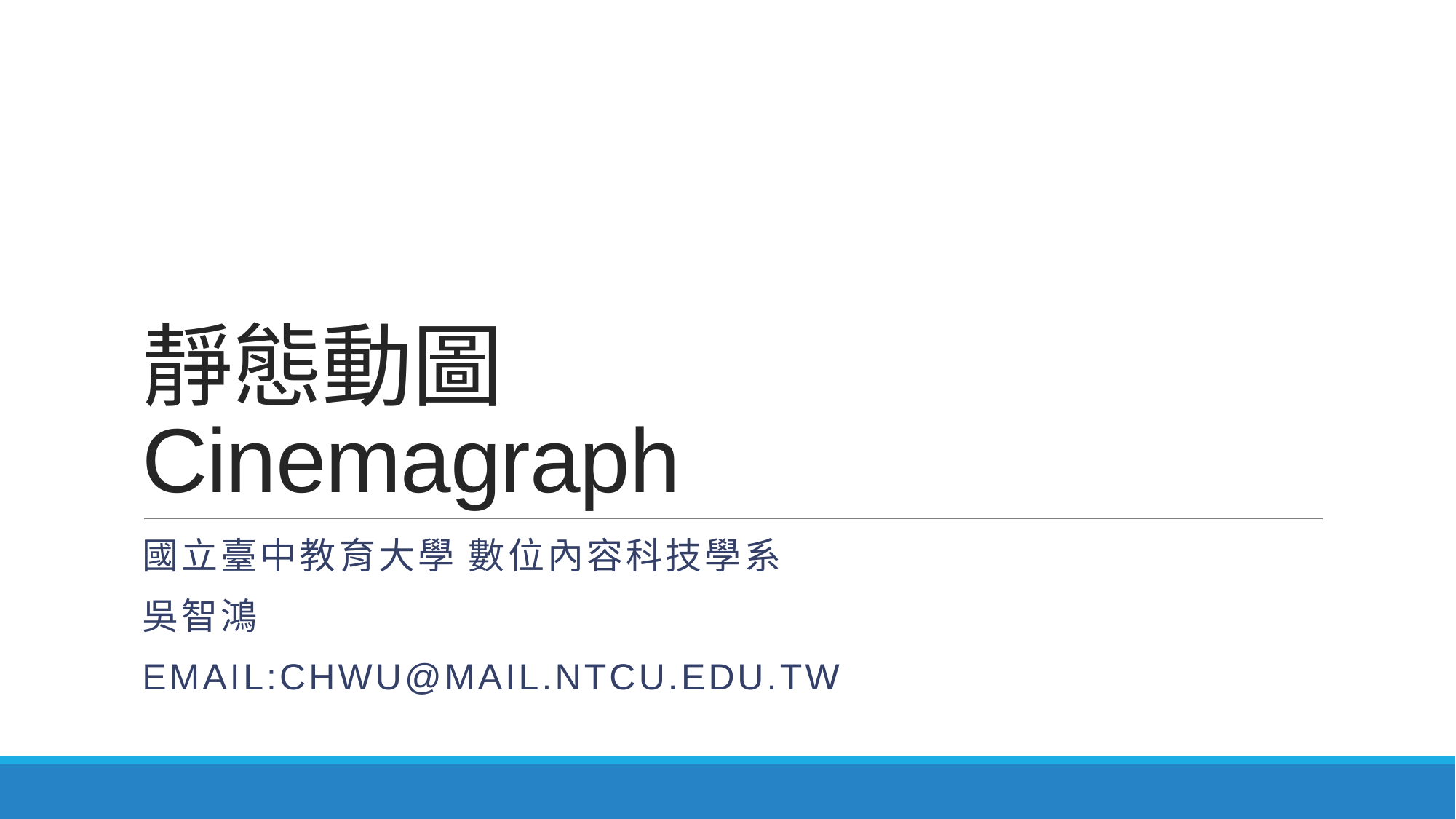

# 靜態動圖 Cinemagraph
國立臺中教育大學 數位內容科技學系
吳智鴻
Email:chwu@mail.ntcu.edu.tw